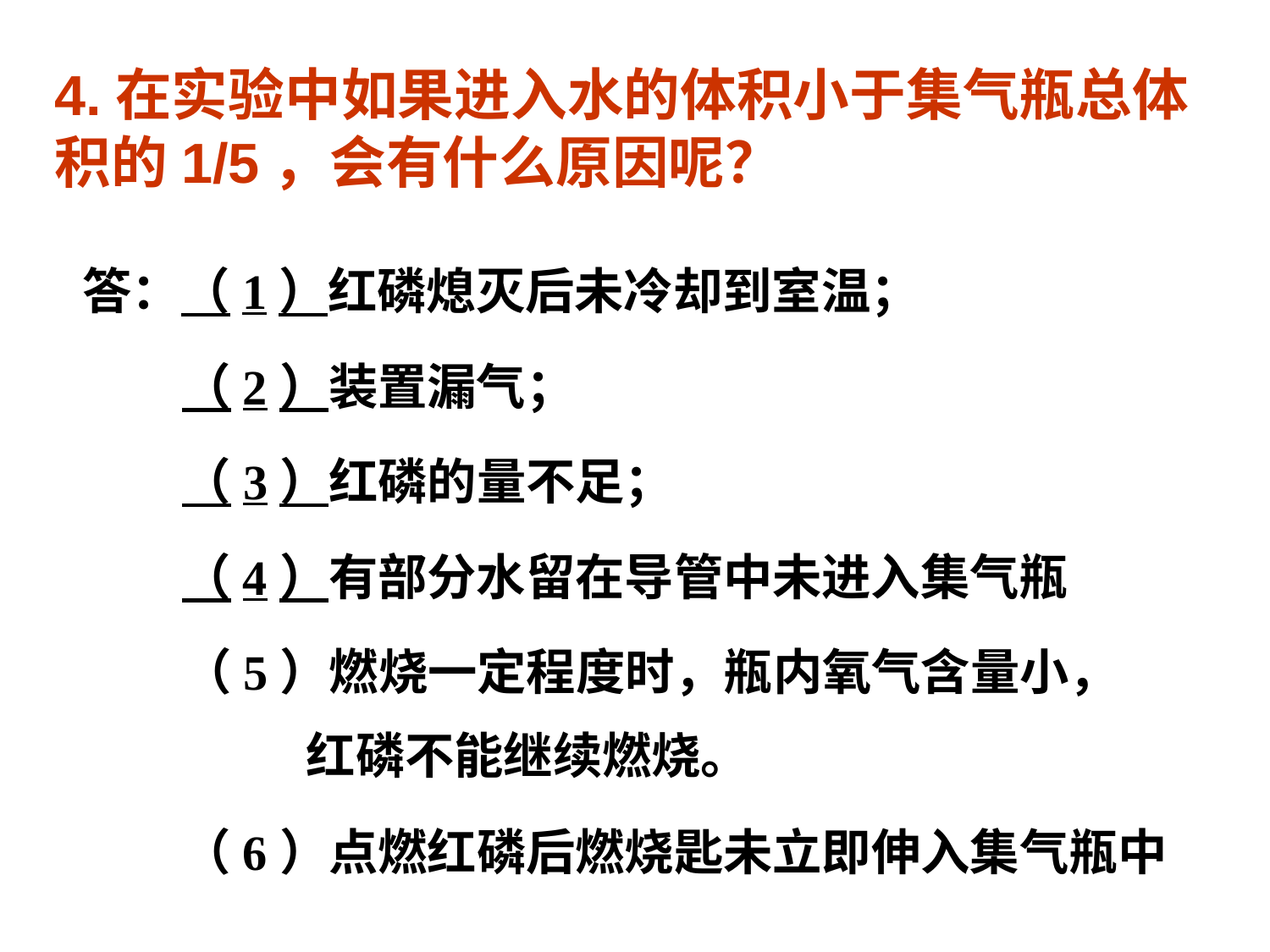

4.在实验中如果进入水的体积小于集气瓶总体积的1/5，会有什么原因呢？
答：（1）红磷熄灭后未冷却到室温；
（2）装置漏气；
（3）红磷的量不足；
（4）有部分水留在导管中未进入集气瓶
（2）装置漏气；
（5）燃烧一定程度时，瓶内氧气含量小，
          红磷不能继续燃烧。
（5）燃烧一定程度时，瓶内氧气含量小，            红磷不能继续燃烧。
（6）点燃红磷后燃烧匙未立即伸入集气瓶中